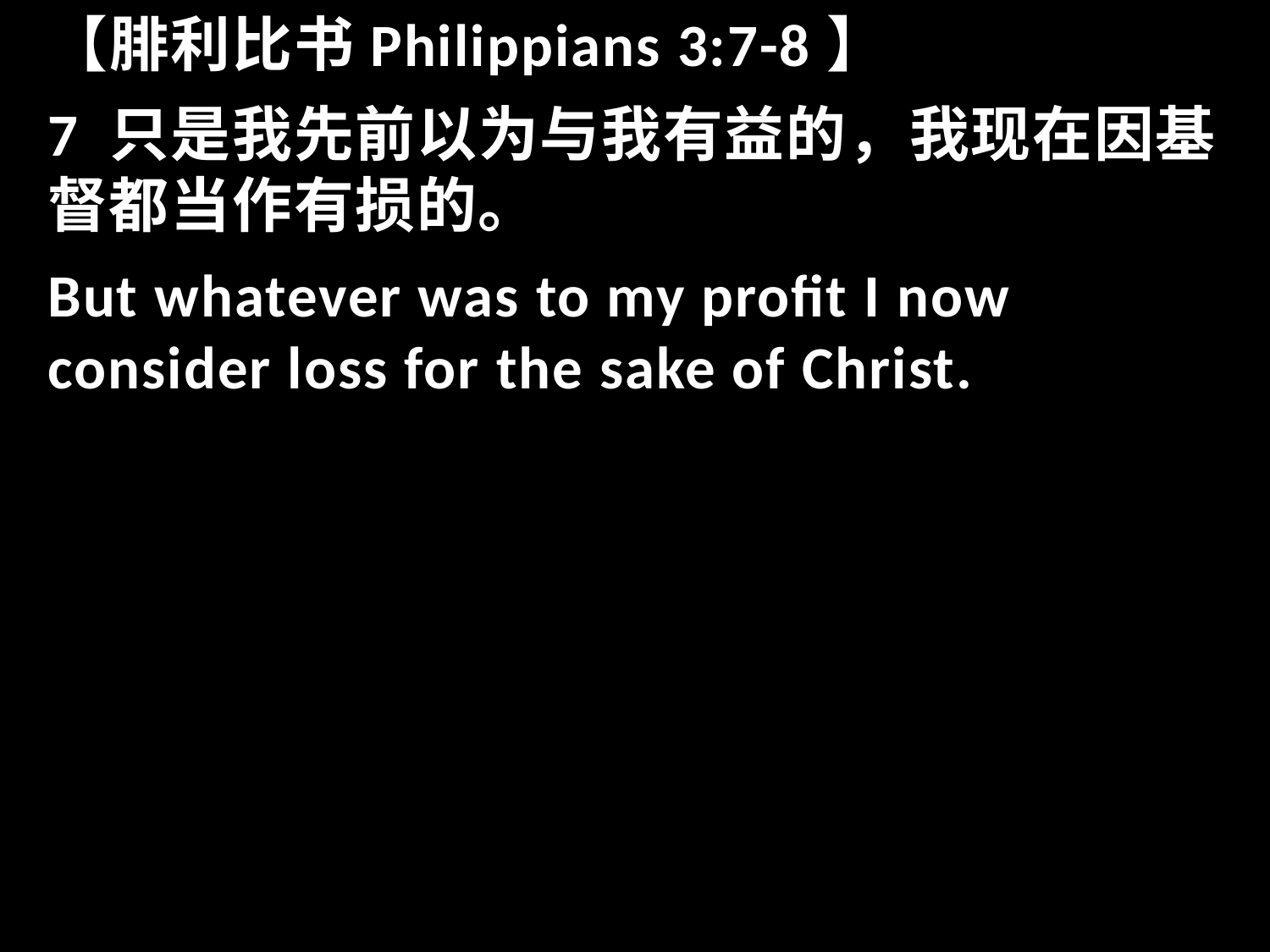

【腓利比书Philippians 3:7-8】
7 只是我先前以为与我有益的，我现在因基督都当作有损的。
But whatever was to my profit I now consider loss for the sake of Christ.